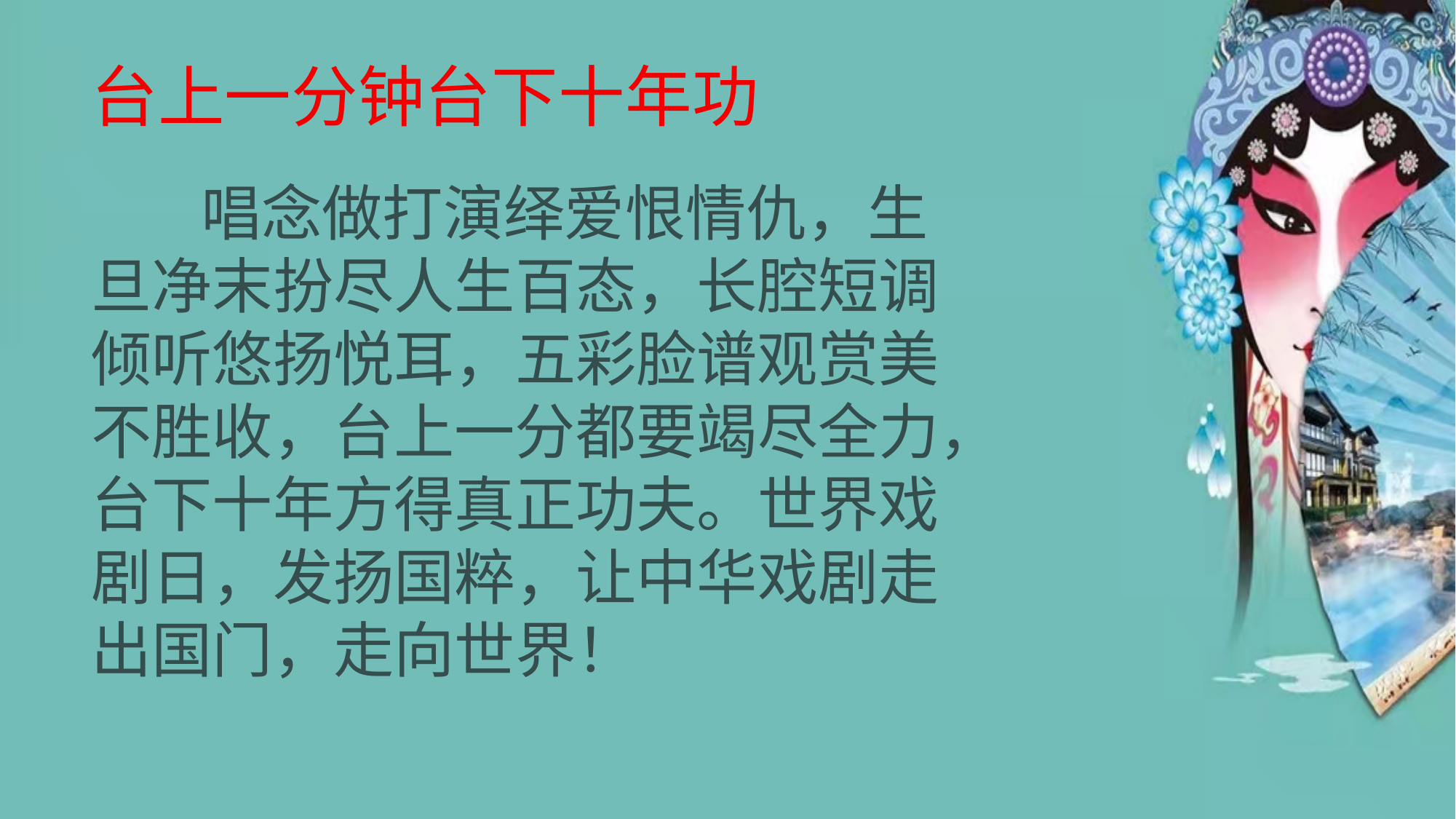

台上一分钟台下十年功
       唱念做打演绎爱恨情仇，生旦净末扮尽人生百态，长腔短调倾听悠扬悦耳，五彩脸谱观赏美不胜收，台上一分都要竭尽全力，台下十年方得真正功夫。世界戏剧日，发扬国粹，让中华戏剧走出国门，走向世界！